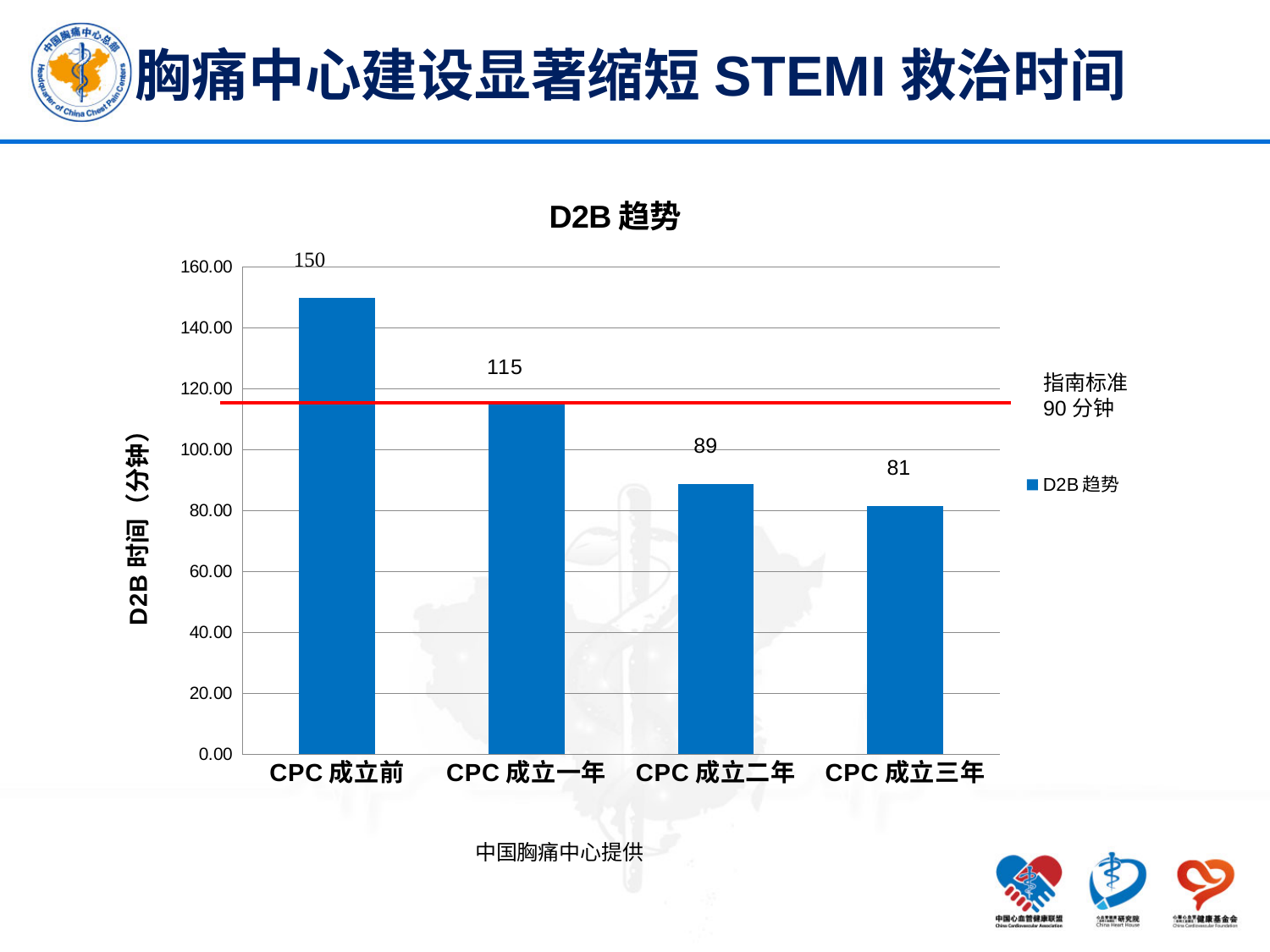

胸痛中心建设显著缩短STEMI救治时间

### Chart:

| Category | D2B趋势 |
|---|---|
| CPC成立前 | 149.65 |
| CPC成立一年 | 115.29 |
| CPC成立二年 | 88.56 |
| CPC成立三年 | 81.41 |
指南标准90分钟
中国胸痛中心提供